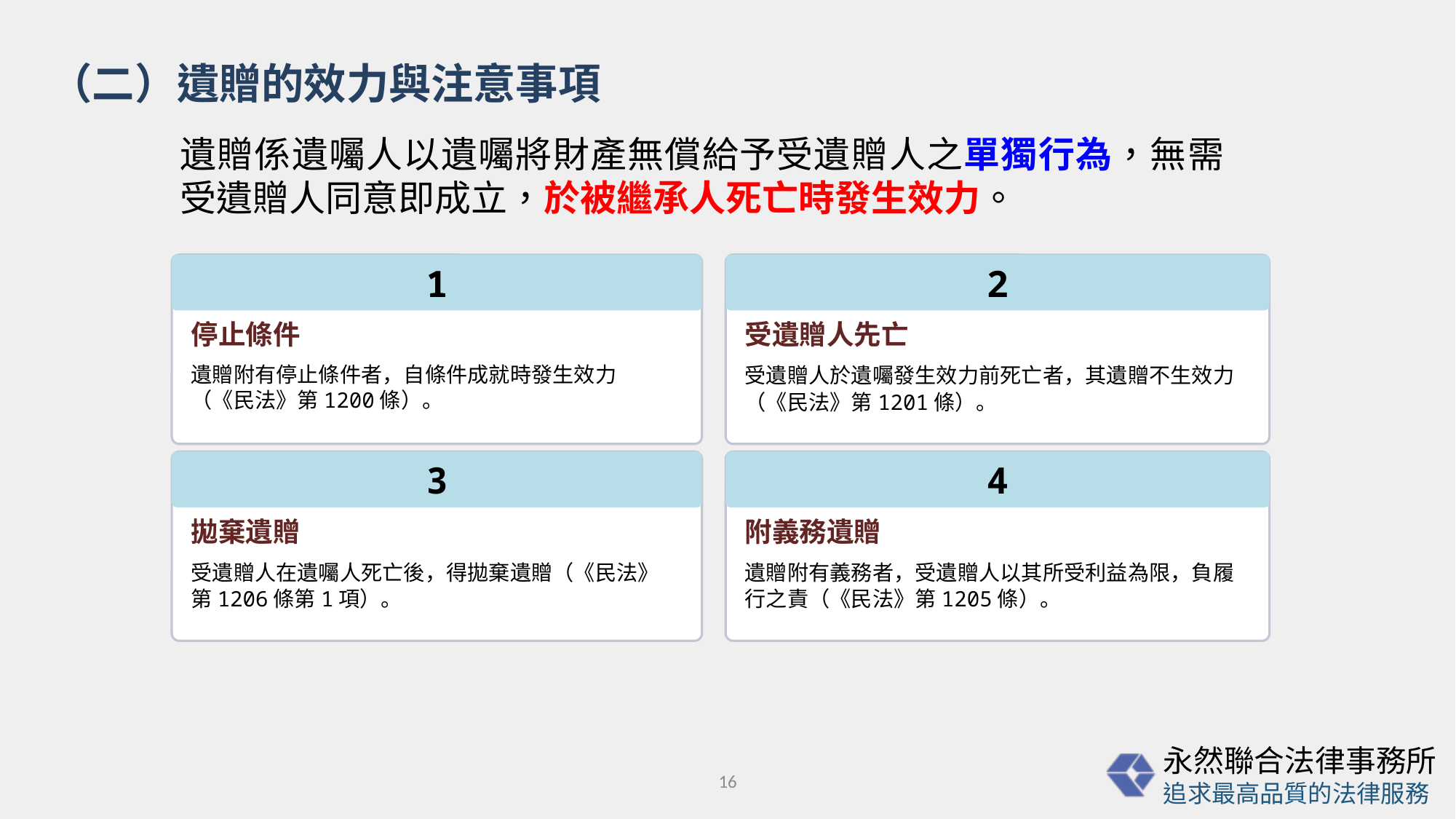

（二）遺贈的效力與注意事項
遺贈係遺囑人以遺囑將財產無償給予受遺贈人之單獨行為，無需受遺贈人同意即成立，於被繼承人死亡時發生效力。

2
1
受遺贈人先亡
停止條件
受遺贈人於遺囑發生效力前死亡者，其遺贈不生效力（《民法》第1201條）。
遺贈附有停止條件者，自條件成就時發生效力（《民法》第1200條）。

4
3
附義務遺贈
拋棄遺贈
遺贈附有義務者，受遺贈人以其所受利益為限，負履行之責（《民法》第1205條）。
受遺贈人在遺囑人死亡後，得拋棄遺贈（《民法》第1206條第1項）。
16